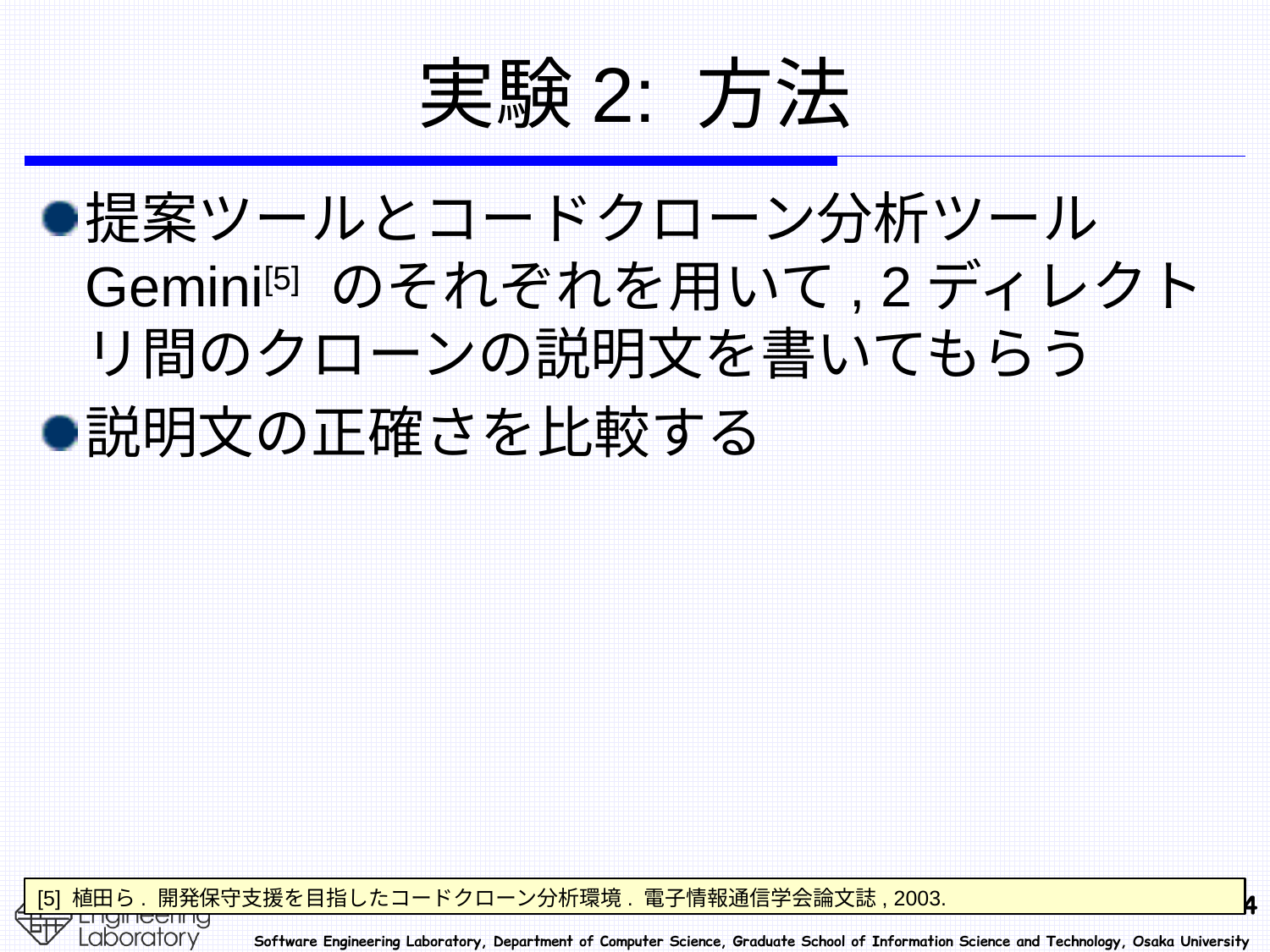

# 実験2: 方法
提案ツールとコードクローン分析ツール Gemini[5] のそれぞれを用いて, 2ディレクトリ間のクローンの説明文を書いてもらう
説明文の正確さを比較する

[5] 植田ら. 開発保守支援を目指したコードクローン分析環境. 電子情報通信学会論文誌, 2003.